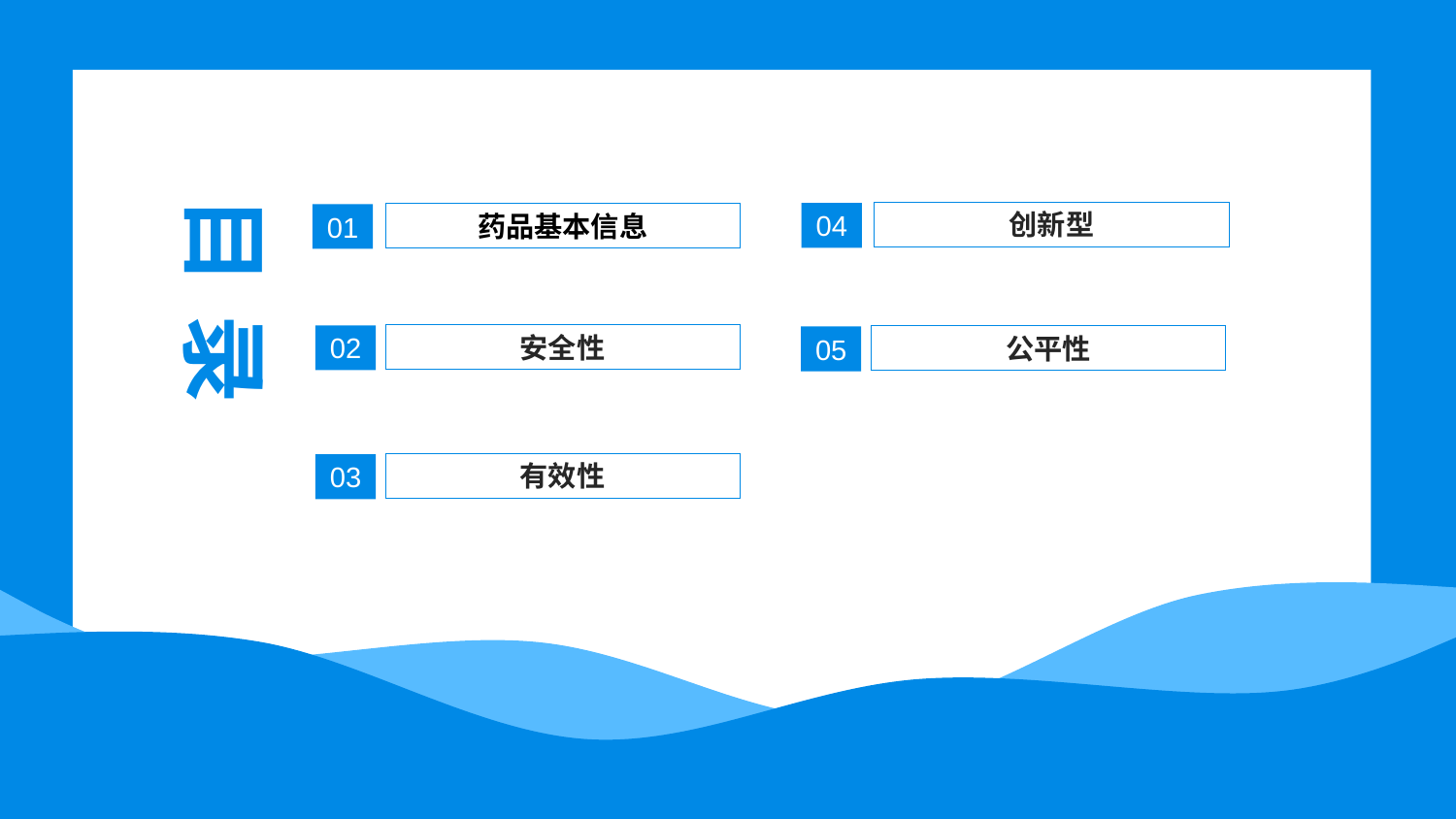

目 录
创新型
04
药品基本信息
01
安全性
02
公平性
05
有效性
03